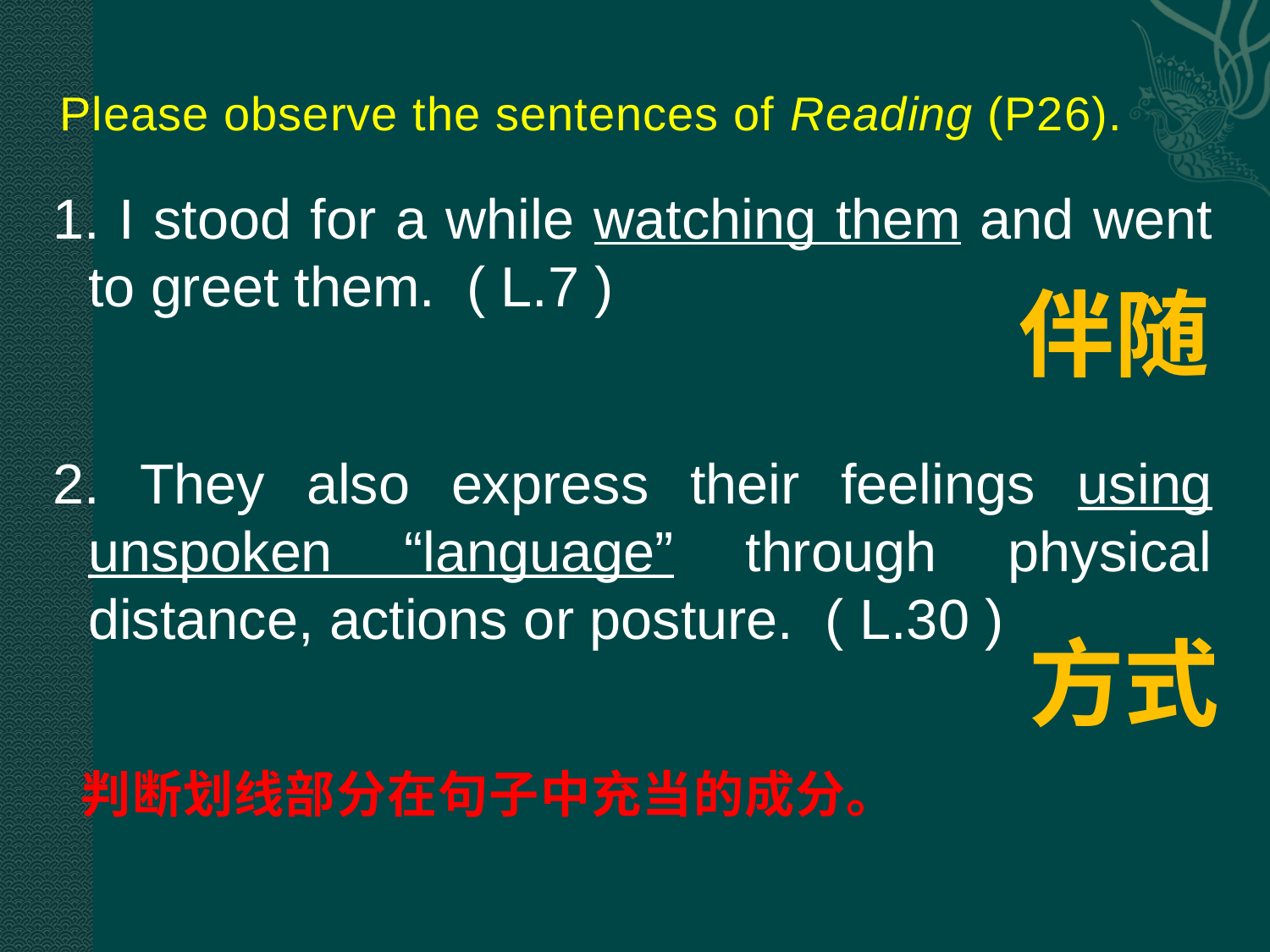

# Please observe the sentences of Reading (P26).
1. I stood for a while watching them and went to greet them.  ( L.7 )

2. They also express their feelings using unspoken “language” through physical distance, actions or posture.  ( L.30 )

伴随
方式
  判断划线部分在句子中充当的成分。